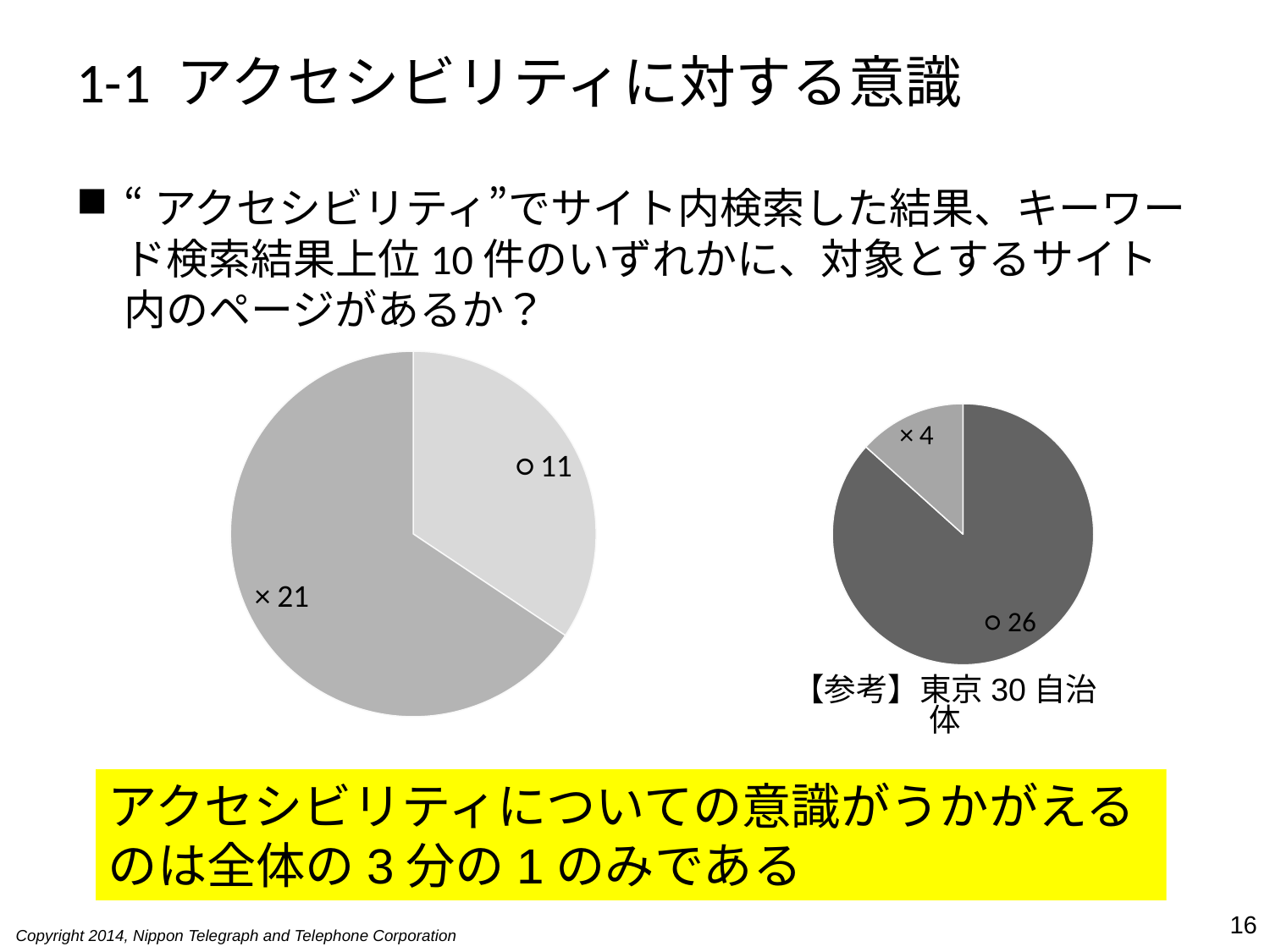

# 1-1 アクセシビリティに対する意識
“アクセシビリティ”でサイト内検索した結果、キーワード検索結果上位10件のいずれかに、対象とするサイト内のページがあるか？

### Chart

| Category |
|---|

### Chart

| Category |  |
|---|---|
| ○ | 11.0 |
| × | 21.0 |

### Chart

| Category |  |
|---|---|
| ○ | 26.0 |
| × | 4.0 |
【参考】東京30自治体
アクセシビリティについての意識がうかがえるのは全体の3分の1のみである
16